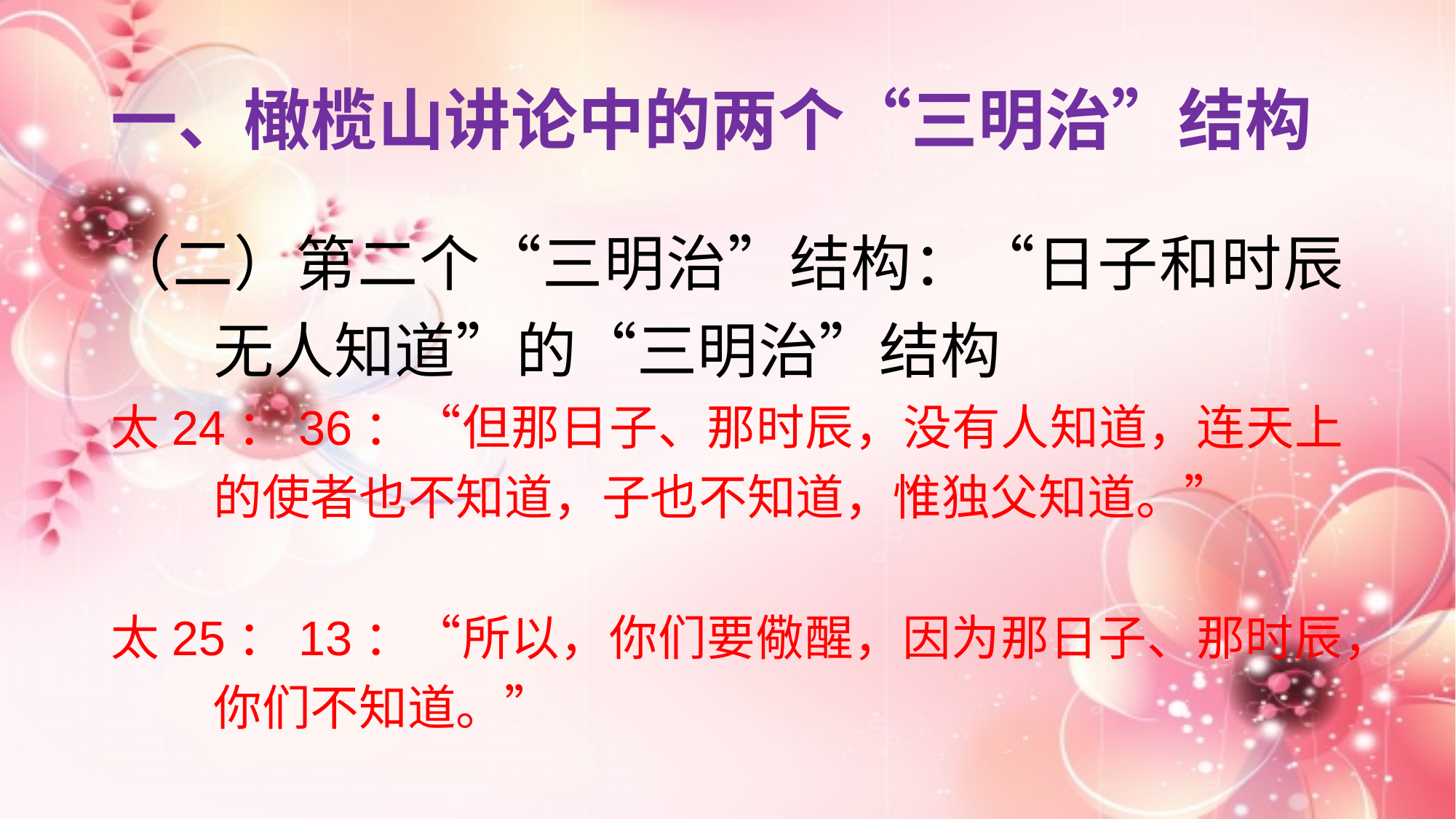

# 一、橄榄山讲论中的两个“三明治”结构
（二）第二个“三明治”结构：“日子和时辰无人知道”的“三明治”结构
太24：36：“但那日子、那时辰，没有人知道，连天上的使者也不知道，子也不知道，惟独父知道。”

太25：13：“所以，你们要儆醒，因为那日子、那时辰，你们不知道。”